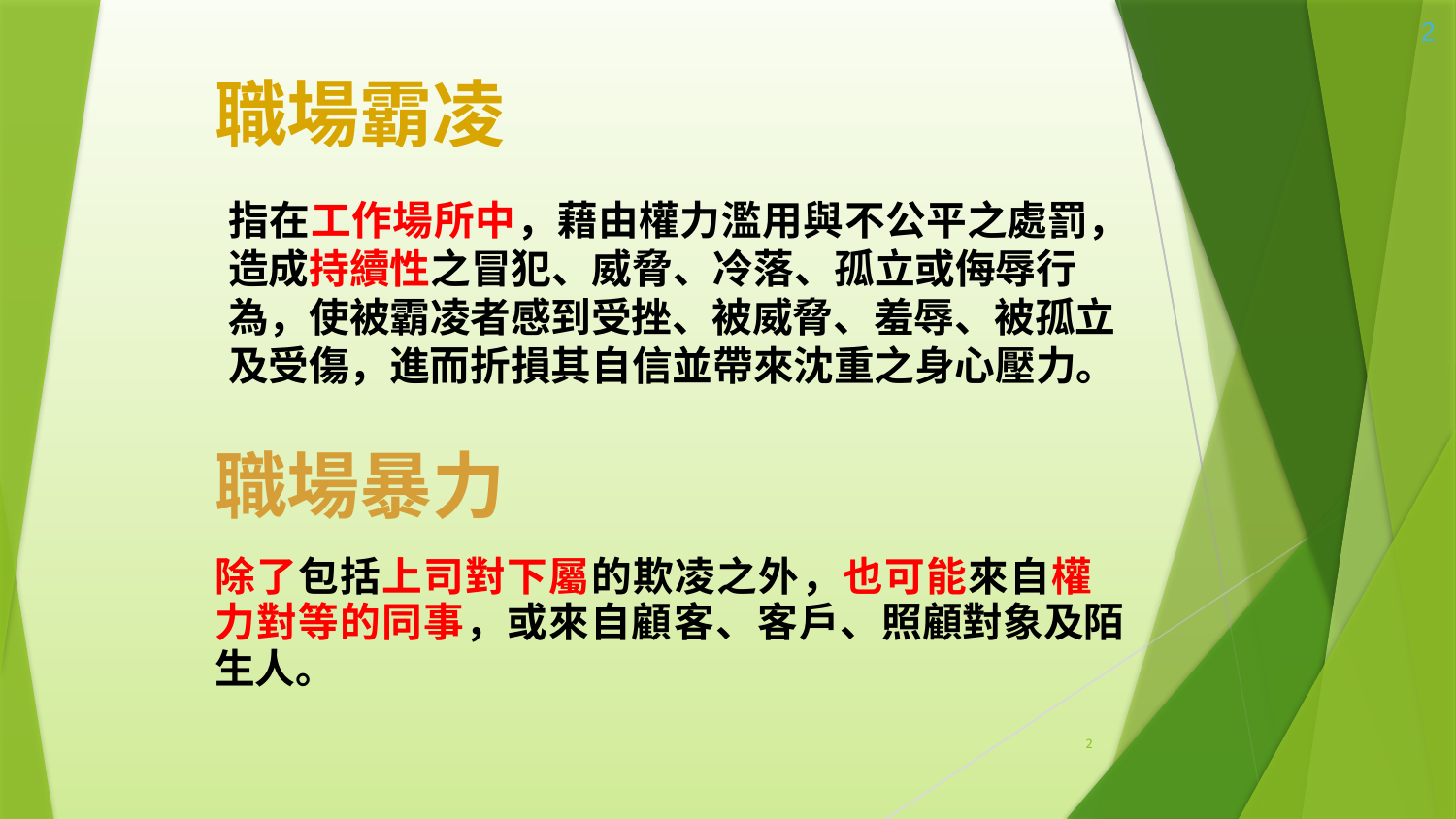

2
職場霸凌

指在工作場所中，藉由權力濫用與不公平之處罰，造成持續性之冒犯、威脅、冷落、孤立或侮辱行為，使被霸凌者感到受挫、被威脅、羞辱、被孤立及受傷，進而折損其自信並帶來沈重之身心壓力。
職場暴力

除了包括上司對下屬的欺凌之外，也可能來自權力對等的同事，或來自顧客、客戶、照顧對象及陌生人。
2